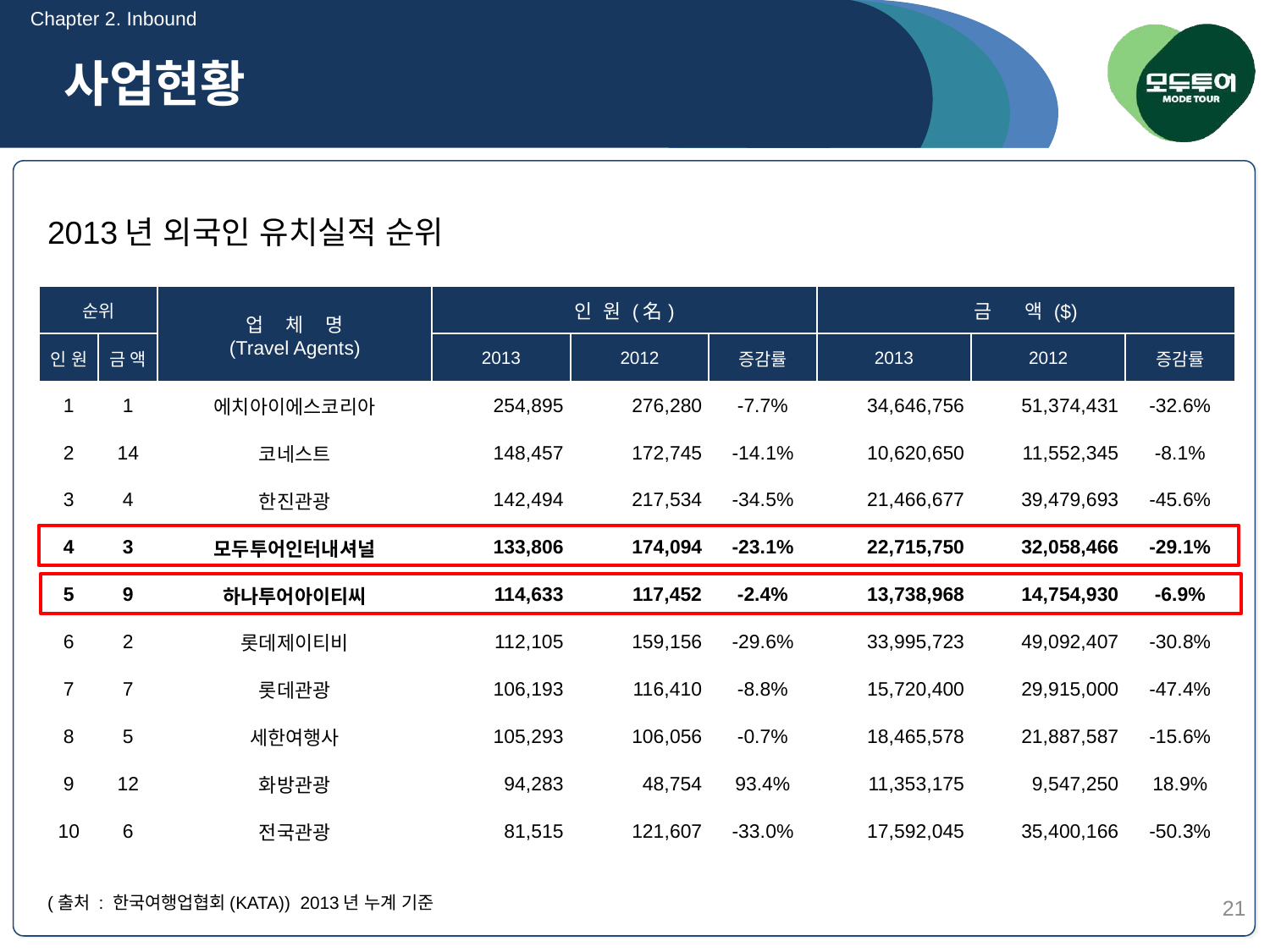

Chapter 2. Inbound
사업현황
2013년 외국인 유치실적 순위
| 순위 |  | 업 체 명 (Travel Agents) | 인 원 (名) |  |  | 금 액 ($) |  |  |
| --- | --- | --- | --- | --- | --- | --- | --- | --- |
| 인 원 | 금 액 |  | 2013 | 2012 | 증감률 | 2013 | 2012 | 증감률 |
| 1 | 1 | 에치아이에스코리아 | 254,895 | 276,280 | -7.7% | 34,646,756 | 51,374,431 | -32.6% |
| 2 | 14 | 코네스트 | 148,457 | 172,745 | -14.1% | 10,620,650 | 11,552,345 | -8.1% |
| 3 | 4 | 한진관광 | 142,494 | 217,534 | -34.5% | 21,466,677 | 39,479,693 | -45.6% |
| 4 | 3 | 모두투어인터내셔널 | 133,806 | 174,094 | -23.1% | 22,715,750 | 32,058,466 | -29.1% |
| 5 | 9 | 하나투어아이티씨 | 114,633 | 117,452 | -2.4% | 13,738,968 | 14,754,930 | -6.9% |
| 6 | 2 | 롯데제이티비 | 112,105 | 159,156 | -29.6% | 33,995,723 | 49,092,407 | -30.8% |
| 7 | 7 | 롯데관광 | 106,193 | 116,410 | -8.8% | 15,720,400 | 29,915,000 | -47.4% |
| 8 | 5 | 세한여행사 | 105,293 | 106,056 | -0.7% | 18,465,578 | 21,887,587 | -15.6% |
| 9 | 12 | 화방관광 | 94,283 | 48,754 | 93.4% | 11,353,175 | 9,547,250 | 18.9% |
| 10 | 6 | 전국관광 | 81,515 | 121,607 | -33.0% | 17,592,045 | 35,400,166 | -50.3% |

21
(출처 : 한국여행업협회(KATA))  2013년 누계 기준